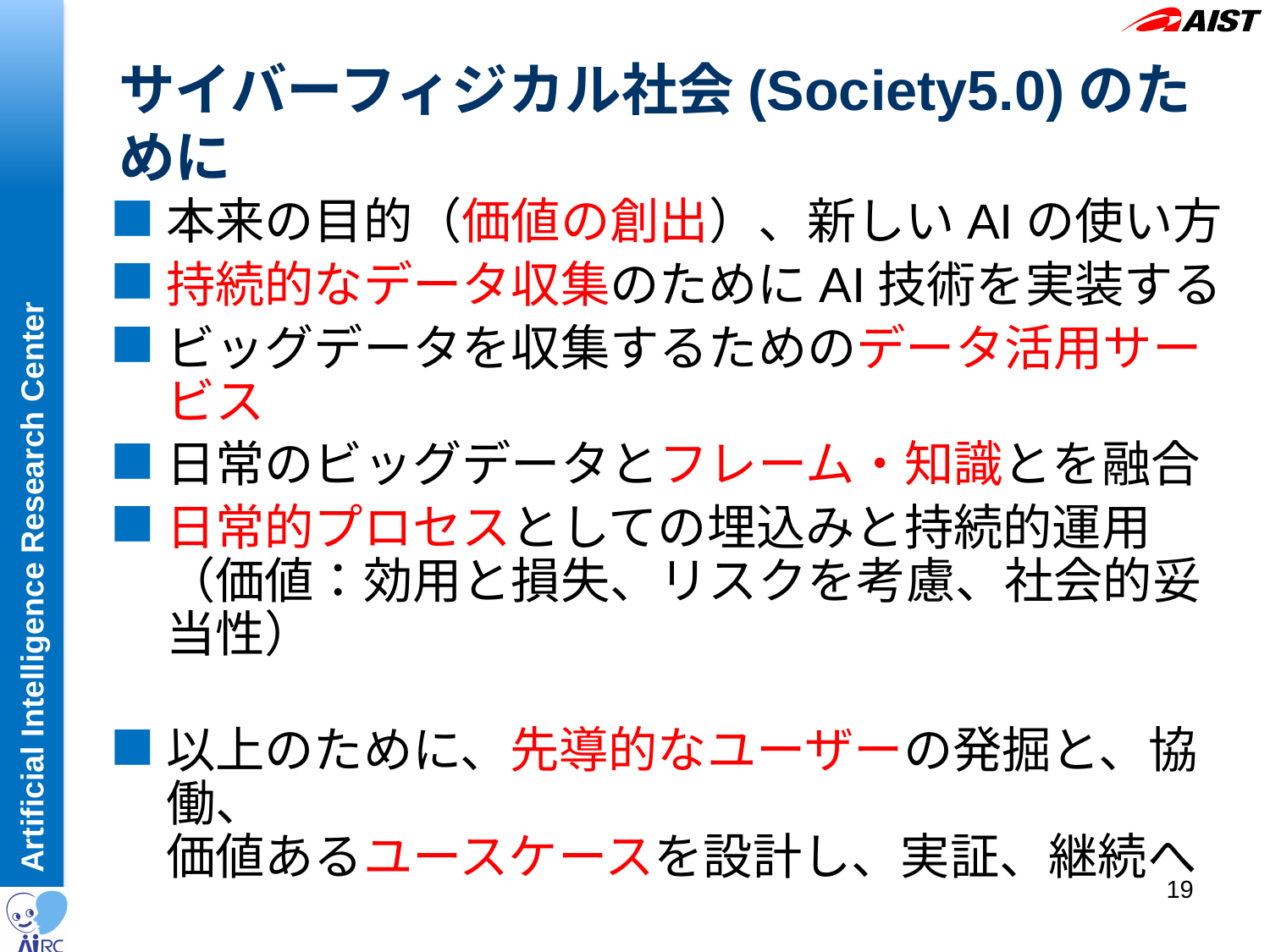

# サイバーフィジカル社会(Society5.0)のために
本来の目的（価値の創出）、新しいAIの使い方
持続的なデータ収集のためにAI技術を実装する
ビッグデータを収集するためのデータ活用サービス
日常のビッグデータとフレーム・知識とを融合
日常的プロセスとしての埋込みと持続的運用
（価値：効用と損失、リスクを考慮、社会的妥当性）
以上のために、先導的なユーザーの発掘と、協働、
価値あるユースケースを設計し、実証、継続へ

19